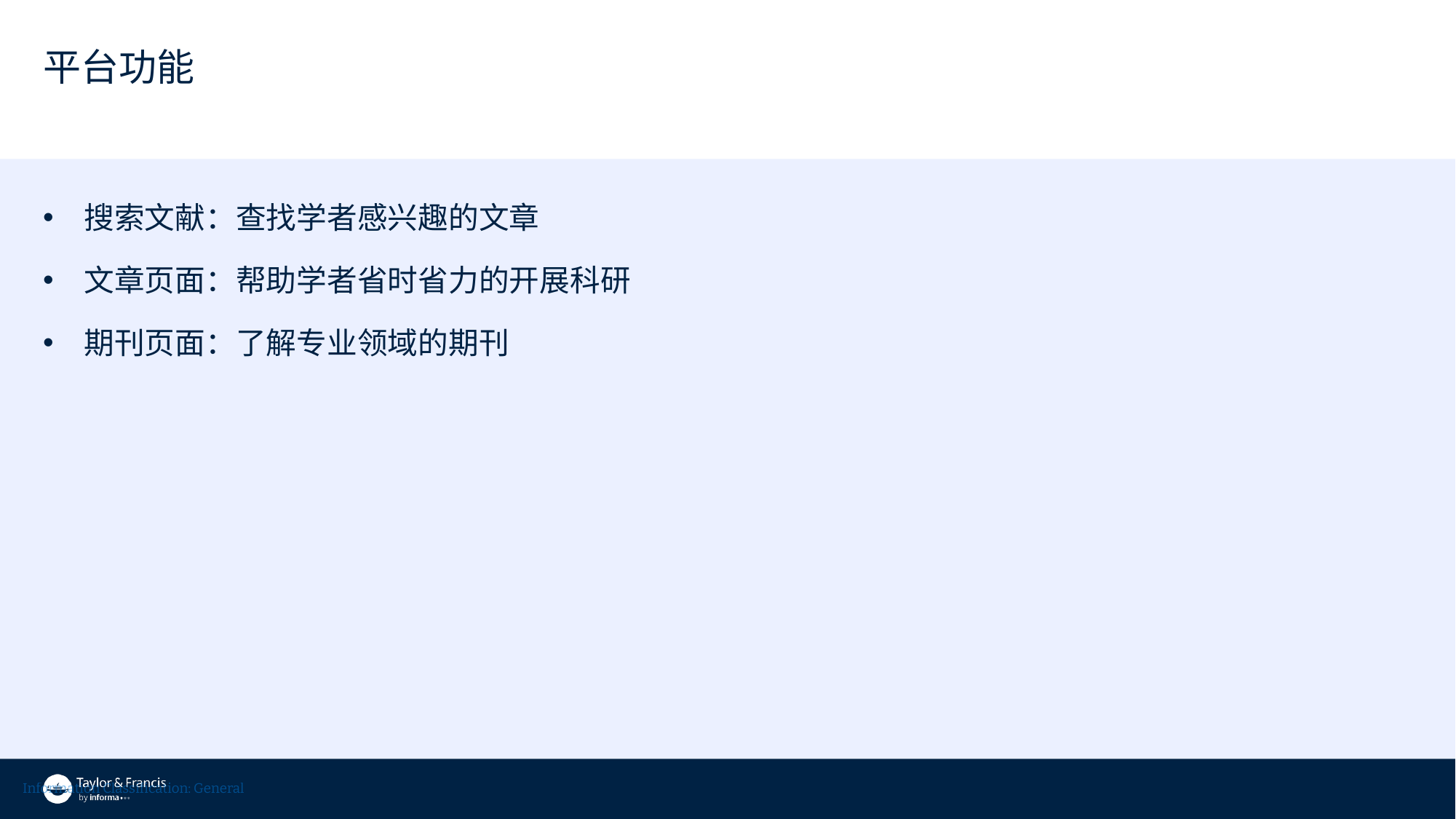

# 平台功能

搜索文献：查找学者感兴趣的文章
文章页面：帮助学者省时省力的开展科研
期刊页面：了解专业领域的期刊